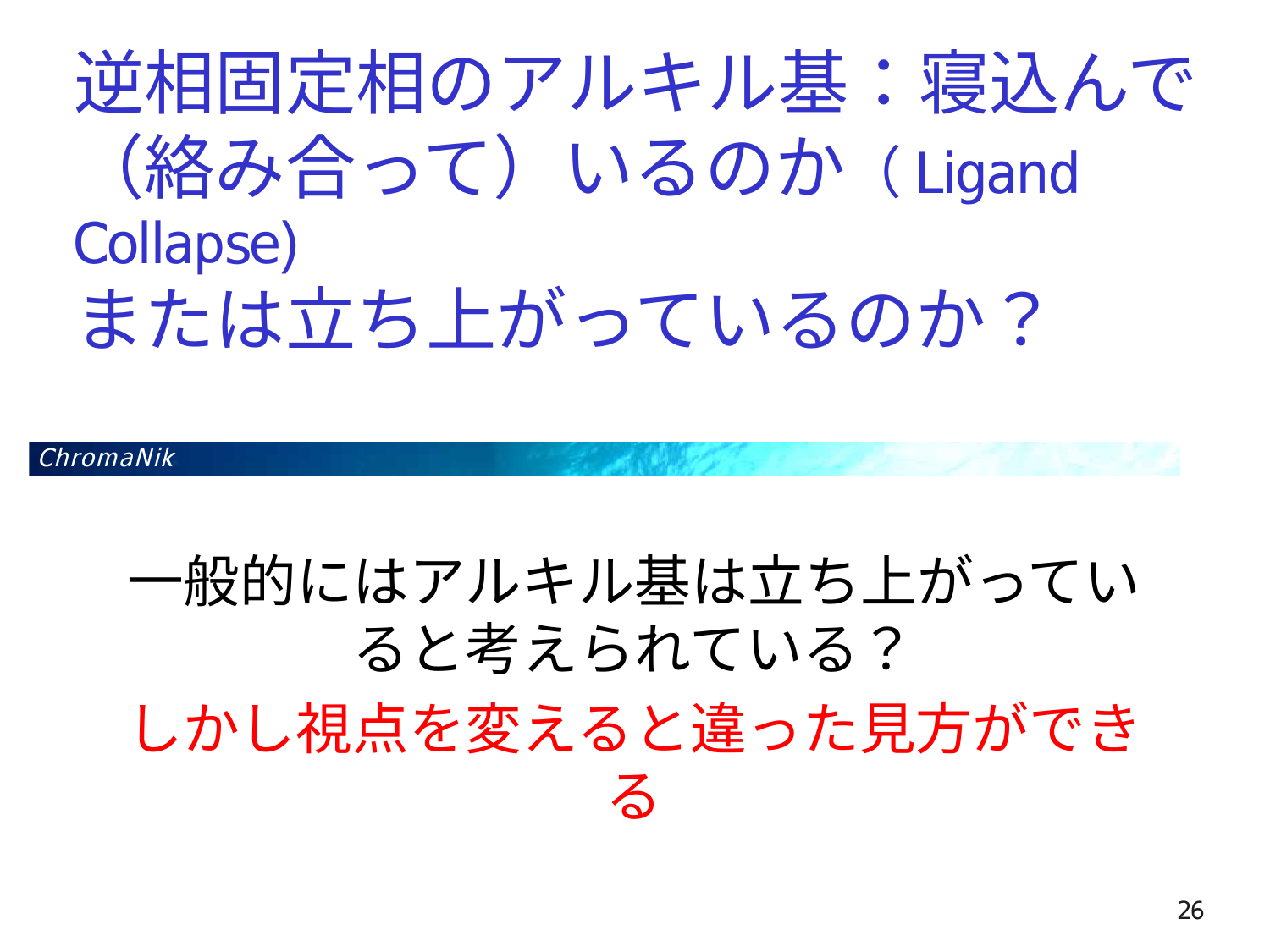

# 逆相固定相のアルキル基：寝込んで （絡み合って）いるのか（Ligand Collapse) または立ち上がっているのか？
一般的にはアルキル基は立ち上がっていると考えられている？
しかし視点を変えると違った見方ができる
26